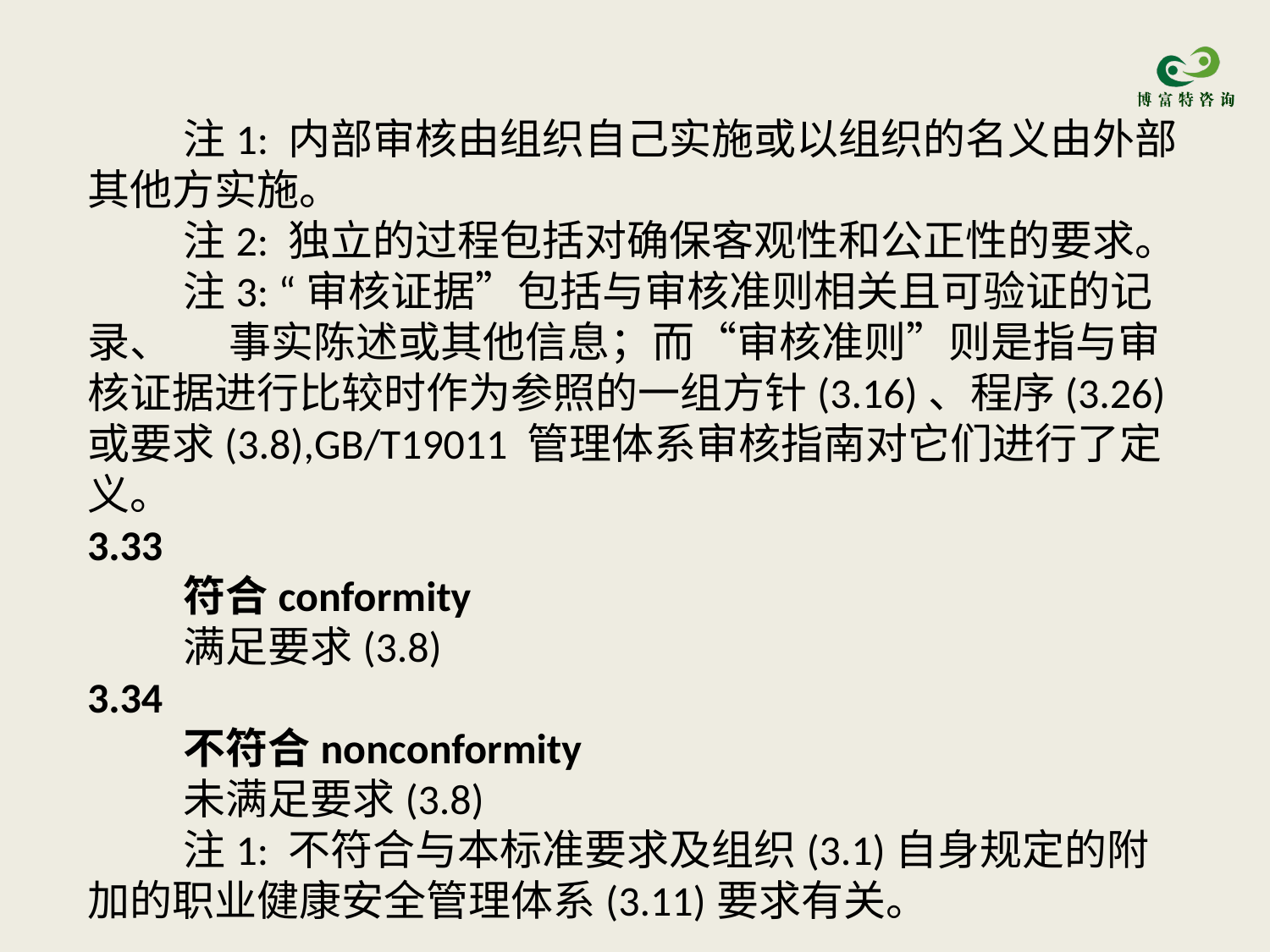

注1: 内部审核由组织自己实施或以组织的名义由外部其他方实施。
         注2: 独立的过程包括对确保客观性和公正性的要求。
         注3: “审核证据”包括与审核准则相关且可验证的记录、      事实陈述或其他信息；而“审核准则”则是指与审核证据进行比较时作为参照的一组方针(3.16)、程序(3.26)或要求(3.8),GB/T19011 管理体系审核指南对它们进行了定义。
3.33
         符合conformity
         满足要求(3.8)
3.34
         不符合nonconformity
         未满足要求(3.8)
         注1: 不符合与本标准要求及组织(3.1)自身规定的附加的职业健康安全管理体系(3.11)要求有关。